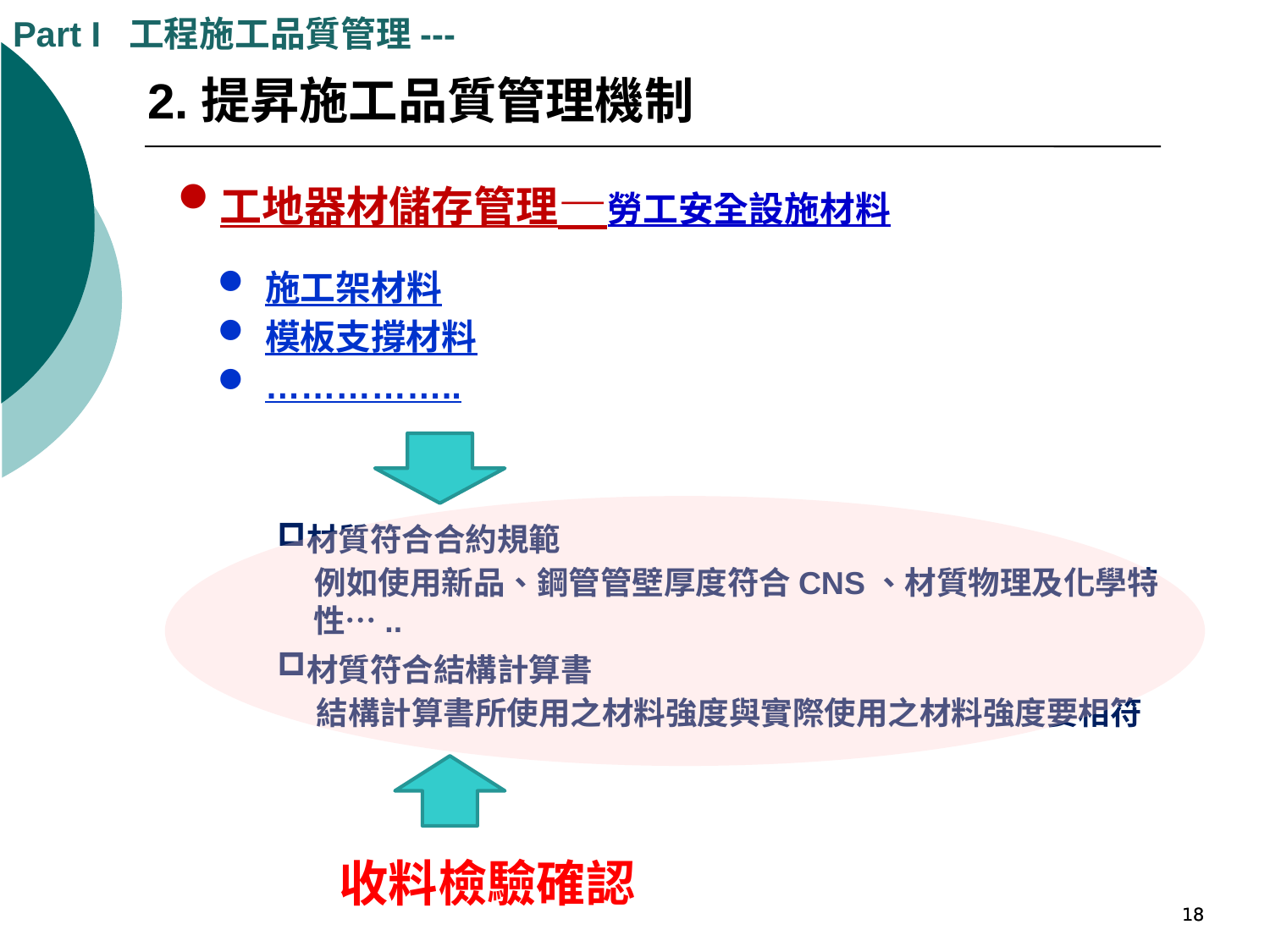

Part I  工程施工品質管理---
2.提昇施工品質管理機制
工地器材儲存管理—勞工安全設施材料
施工架材料
模板支撐材料
……………..

材質符合合約規範
例如使用新品、鋼管管壁厚度符合CNS、材質物理及化學特性…..
材質符合結構計算書
結構計算書所使用之材料強度與實際使用之材料強度要相符

收料檢驗確認